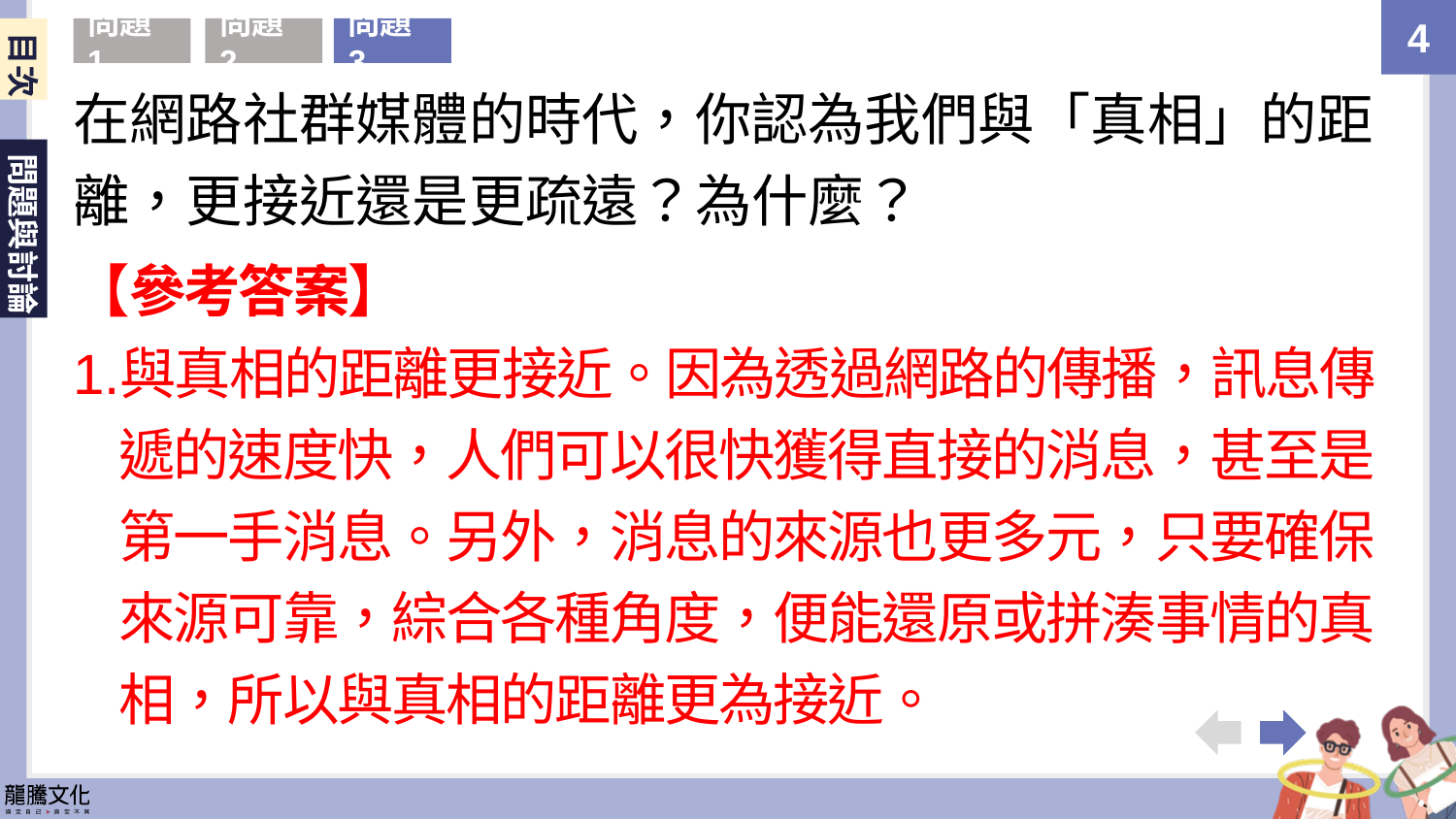

目次
問題1
問題2
問題3
在網路社群媒體的時代，你認為我們與「真相」的距離，更接近還是更疏遠？為什麼？
【參考答案】
與真相的距離更接近。因為透過網路的傳播，訊息傳遞的速度快，人們可以很快獲得直接的消息，甚至是第一手消息。另外，消息的來源也更多元，只要確保來源可靠，綜合各種角度，便能還原或拼湊事情的真相，所以與真相的距離更為接近。